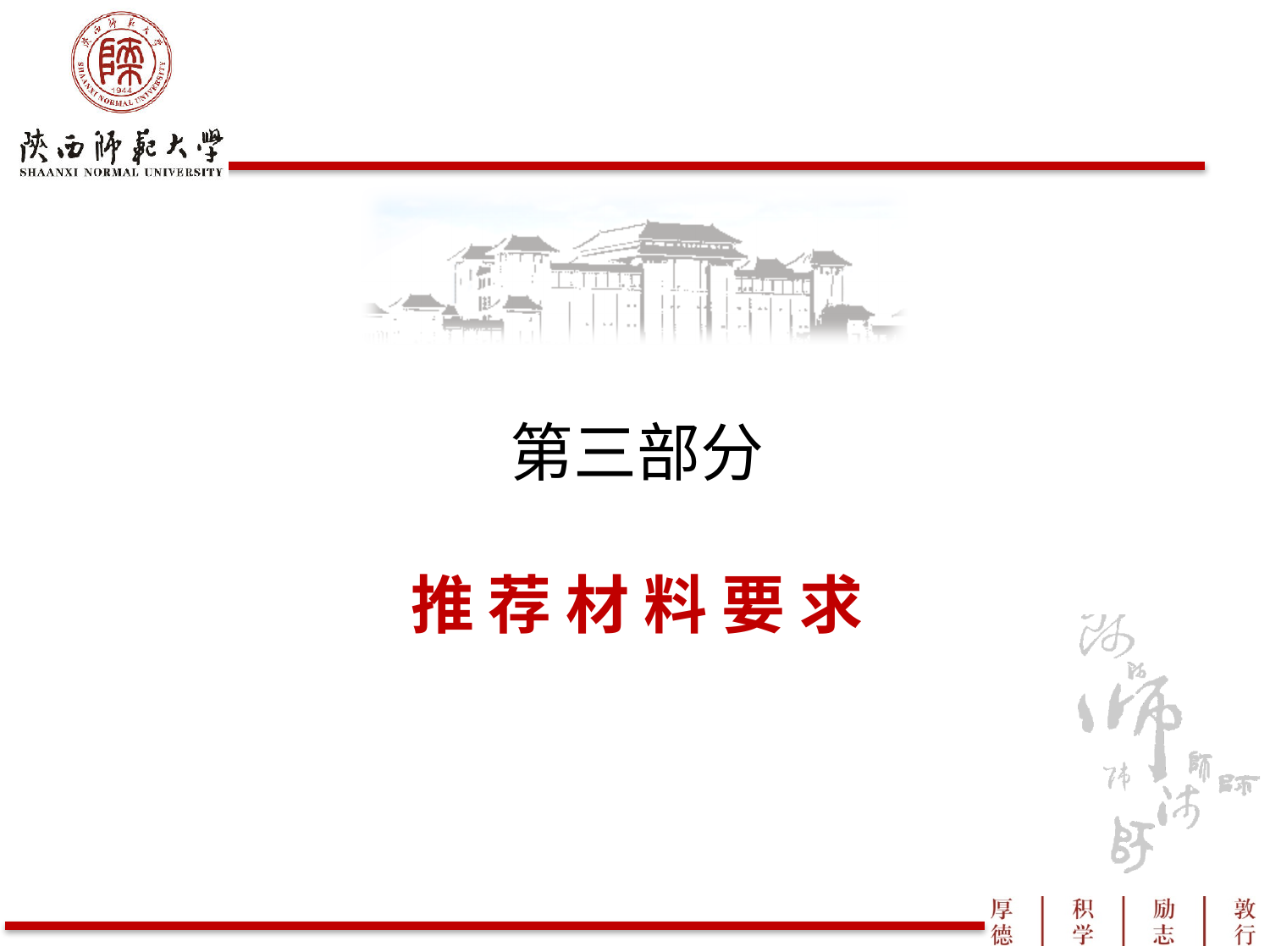

第三部分

推 荐 材 料 要 求